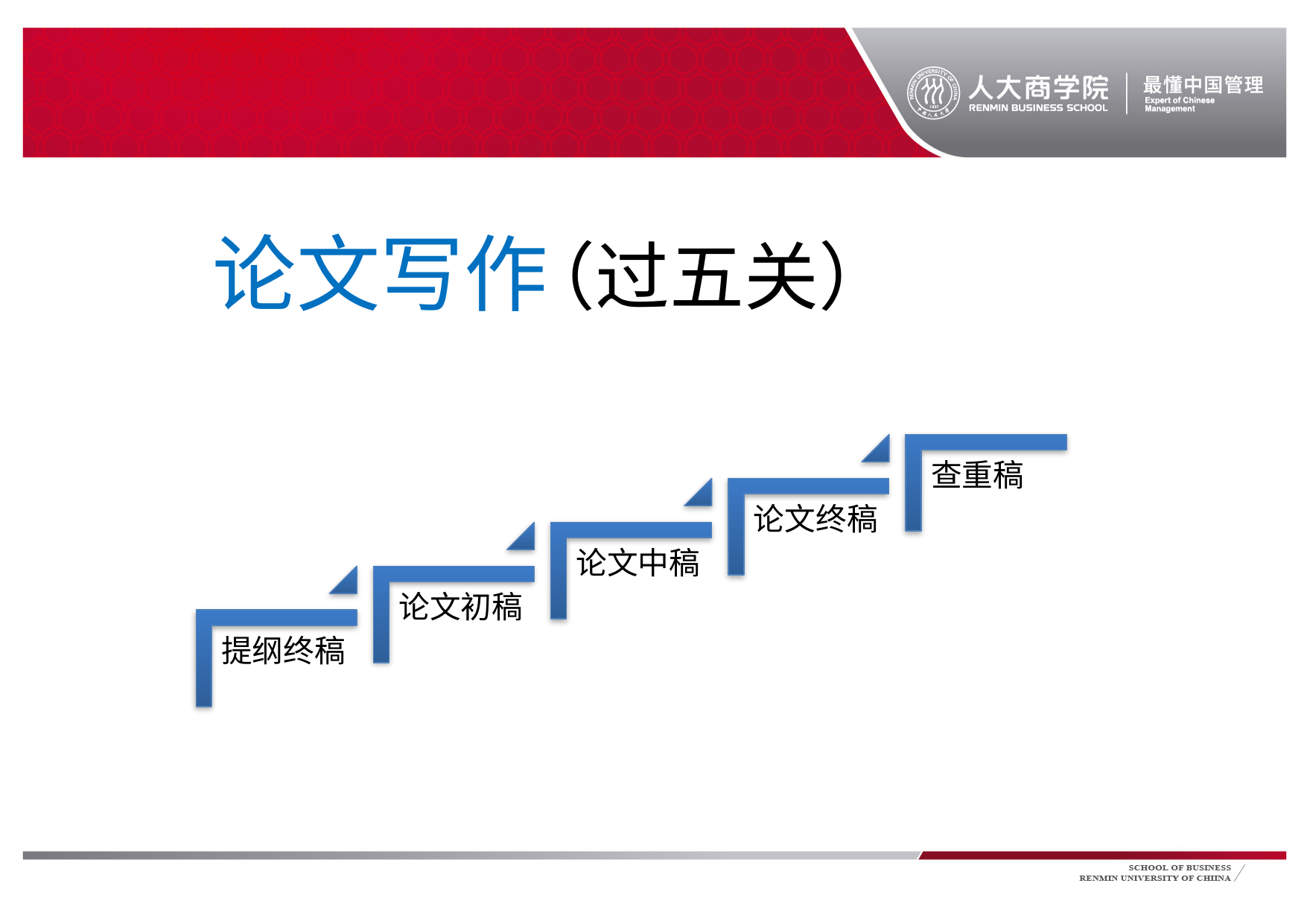

论文写作

（过五关）
提纲终稿
论文初稿
论文中稿
论文终稿
查重稿